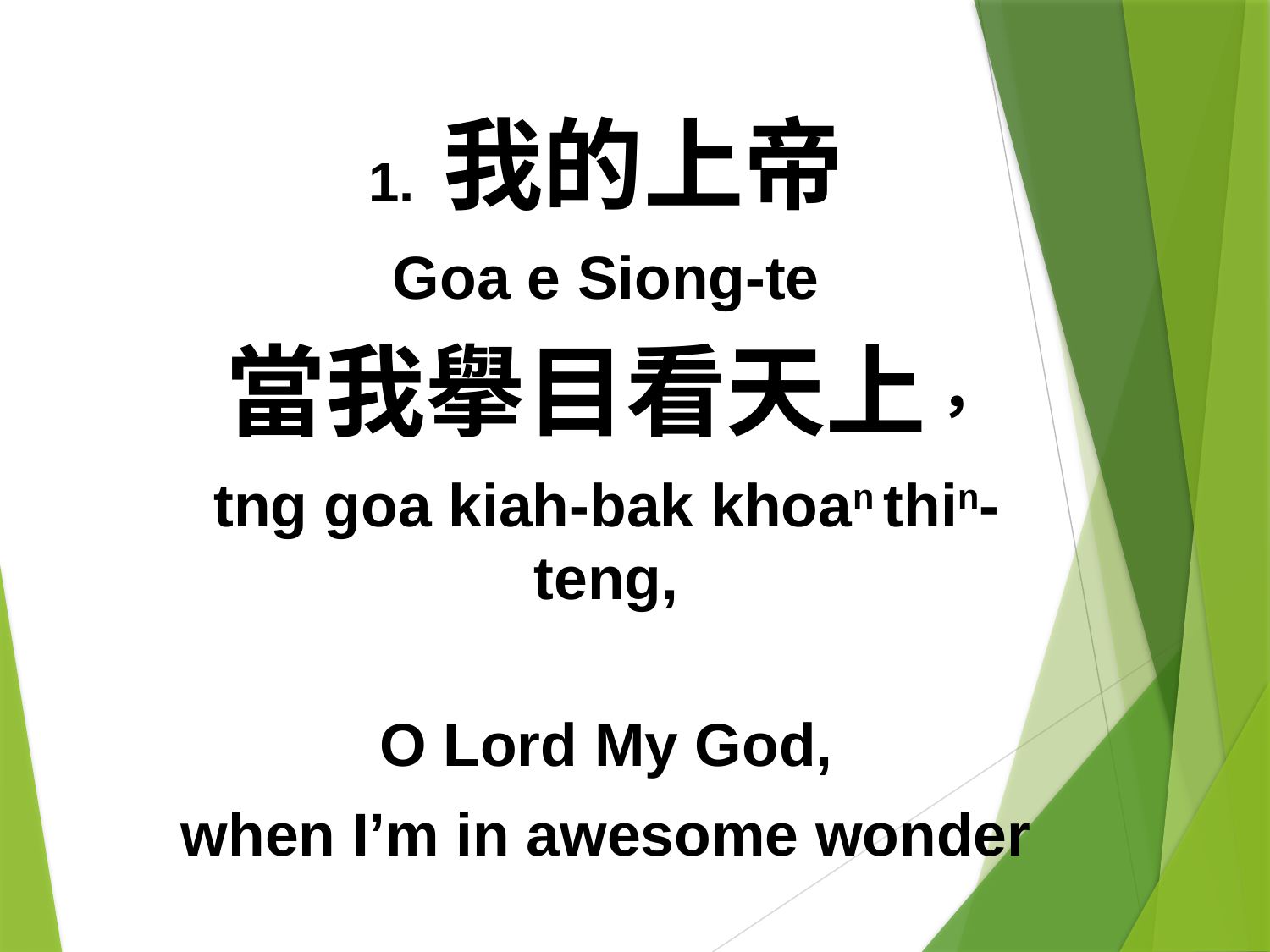

1. 我的上帝
Goa e Siong-te
當我擧目看天上，
tng goa kiah-bak khoan thin-teng,

O Lord My God,
when I’m in awesome wonder